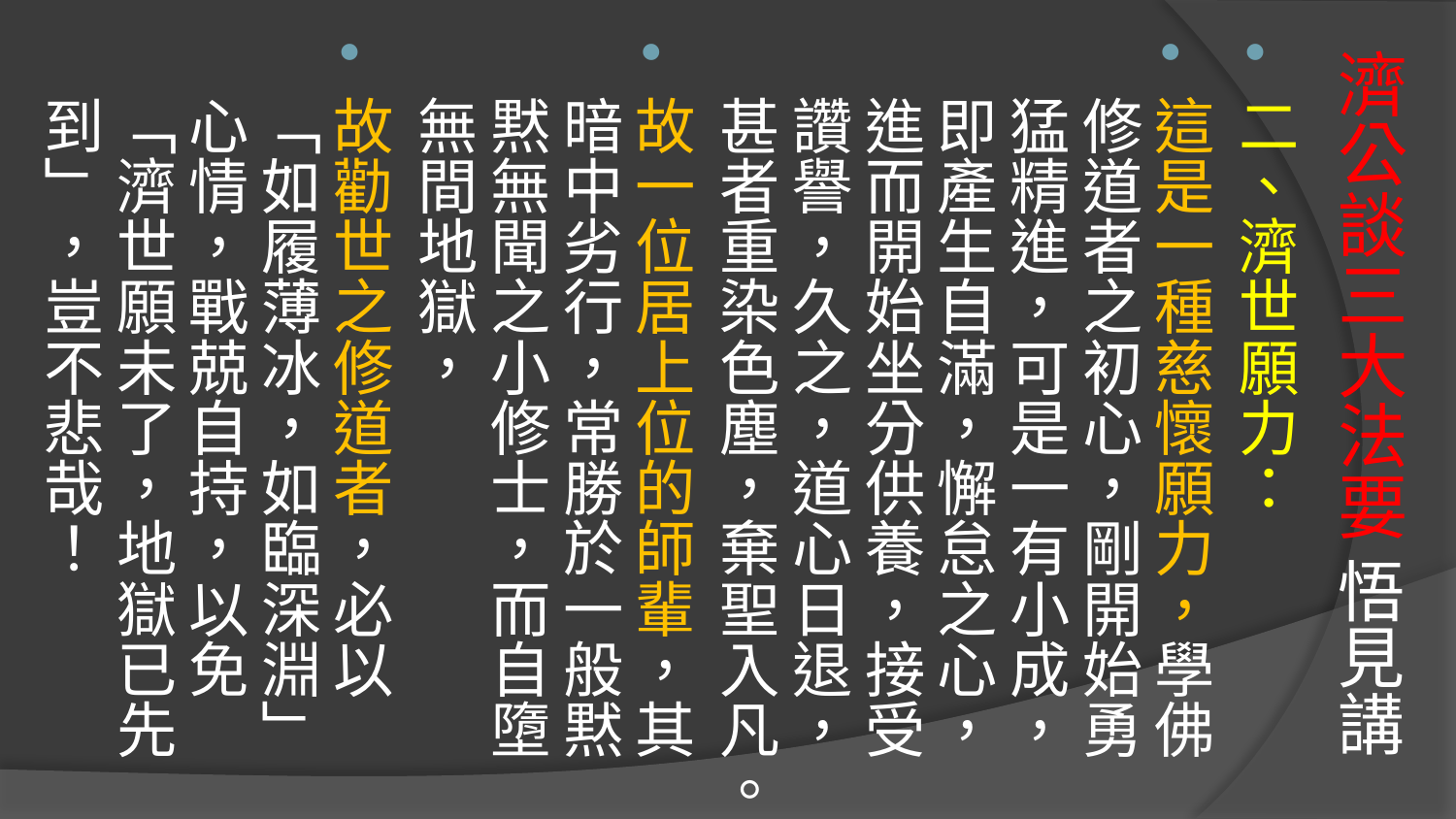

# 濟公談三大法要 悟見講
二、濟世願力：
這是一種慈懷願力，學佛修道者之初心，剛開始勇猛精進，可是一有小成，即產生自滿，懈怠之心，進而開始坐分供養，接受讚譽，久之，道心日退，甚者重染色塵，棄聖入凡。
故一位居上位的師輩，其暗中劣行，常勝於一般黙黙無聞之小修士，而自墮無間地獄，
故勸世之修道者，必以「如履薄冰，如臨深淵」心情，戰兢自持，以免「濟世願未了，地獄已先到」，豈不悲哉！